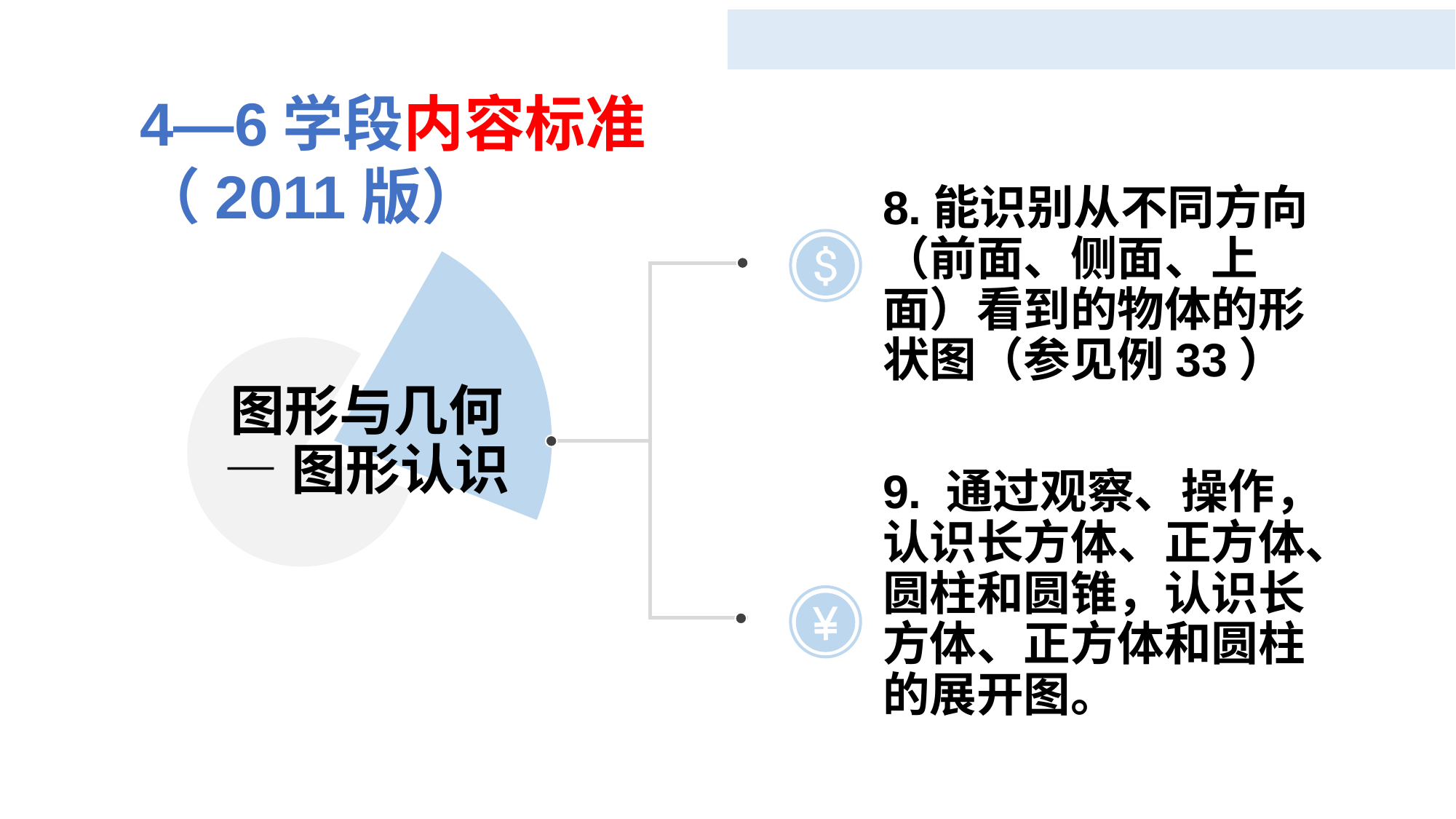

4—6学段内容标准（2011版）
8.能识别从不同方向（前面、侧面、上面）看到的物体的形状图（参见例33）

9. 通过观察、操作，认识长方体、正方体、圆柱和圆锥，认识长方体、正方体和圆柱的展开图。

图形与几何
—图形认识